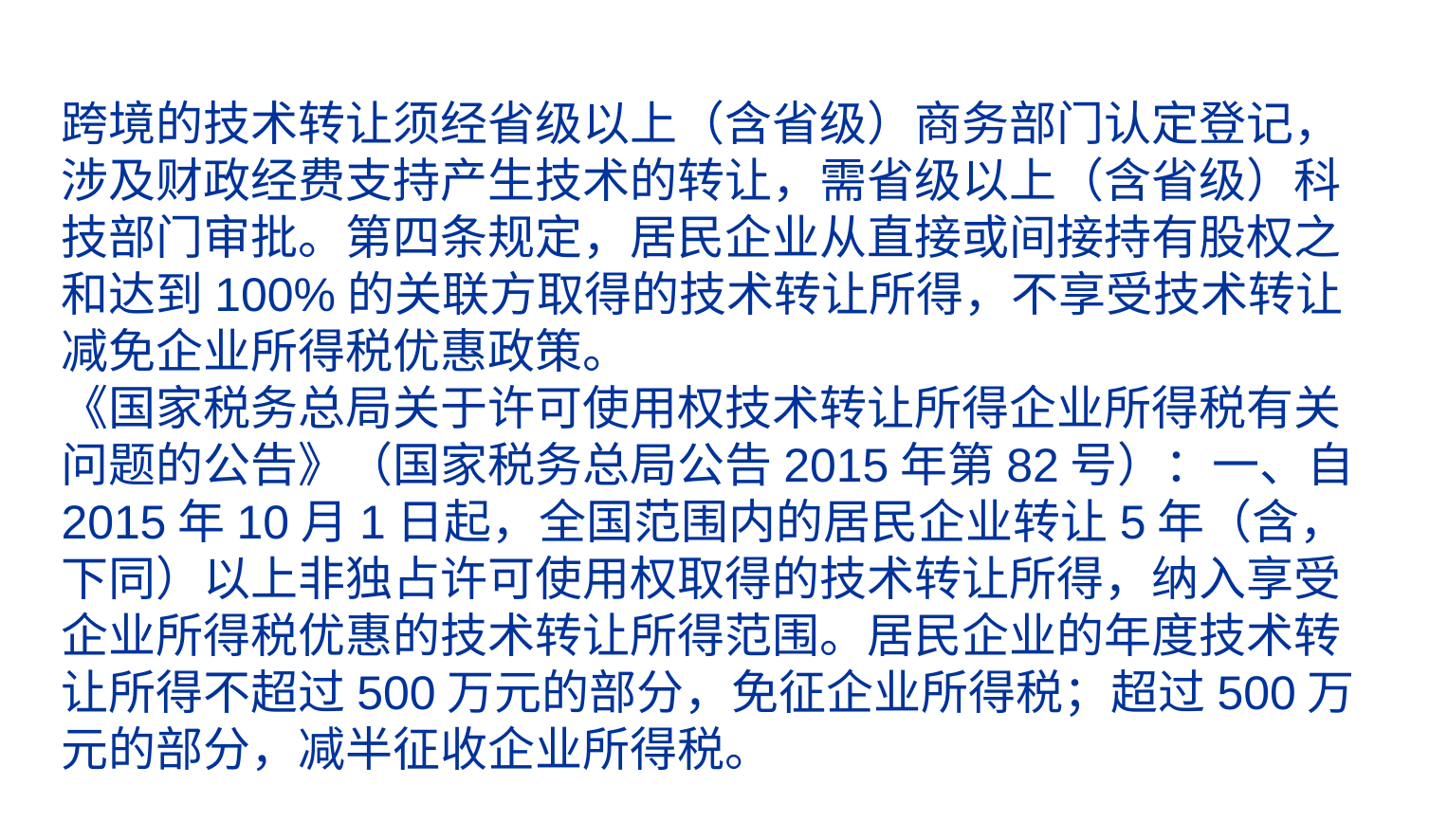

# 跨境的技术转让须经省级以上（含省级）商务部门认定登记，涉及财政经费支持产生技术的转让，需省级以上（含省级）科技部门审批。第四条规定，居民企业从直接或间接持有股权之和达到100%的关联方取得的技术转让所得，不享受技术转让减免企业所得税优惠政策。 《国家税务总局关于许可使用权技术转让所得企业所得税有关问题的公告》（国家税务总局公告2015年第82号）：一、自2015年10月1日起，全国范围内的居民企业转让5年（含，下同）以上非独占许可使用权取得的技术转让所得，纳入享受企业所得税优惠的技术转让所得范围。居民企业的年度技术转让所得不超过500万元的部分，免征企业所得税；超过500万元的部分，减半征收企业所得税。